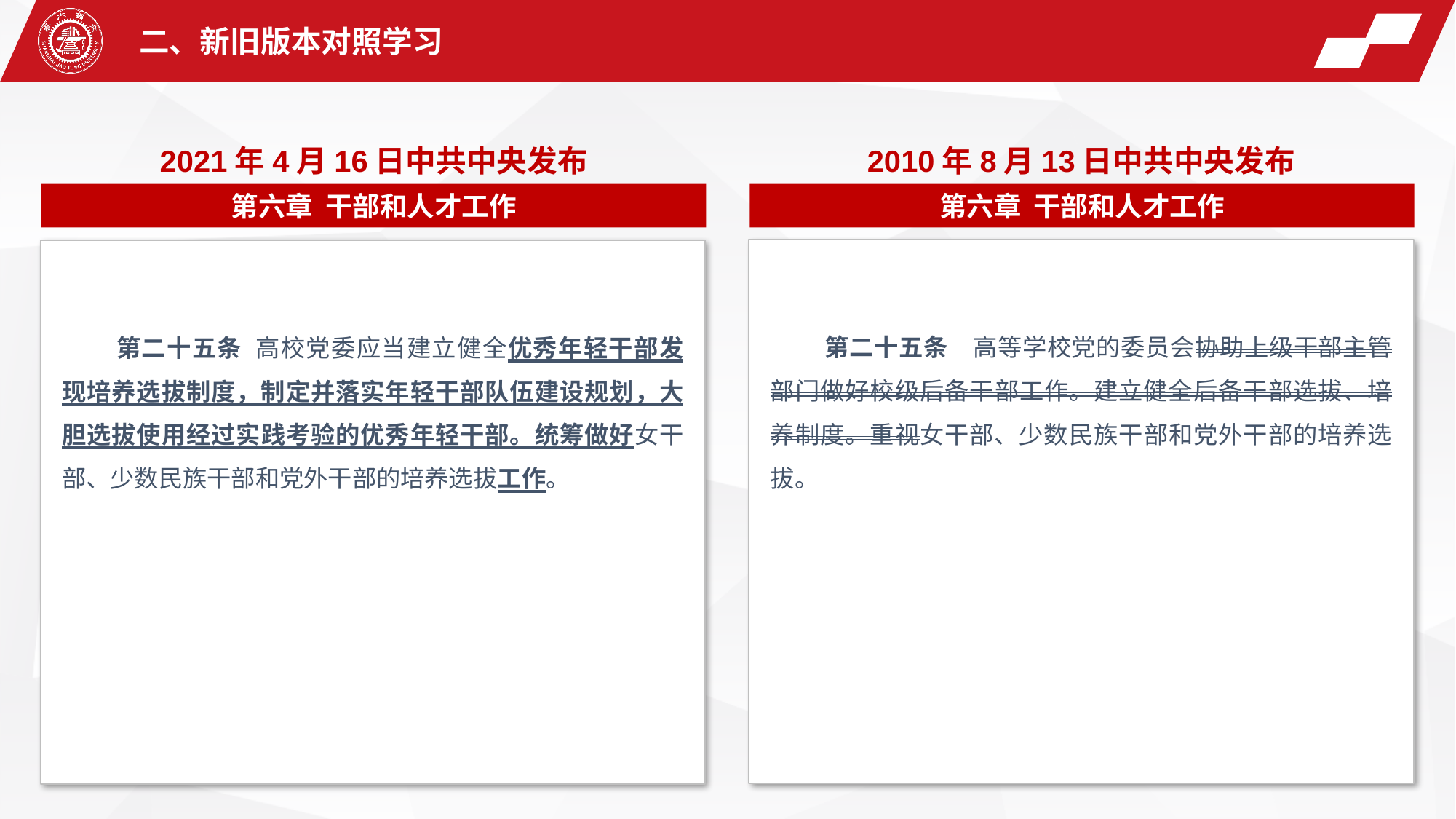

二、新旧版本对照学习
2021年4月16日中共中央发布
2010年8月13日中共中央发布
第六章  干部和人才工作
第六章  干部和人才工作

第二十五条　高等学校党的委员会协助上级干部主管部门做好校级后备干部工作。建立健全后备干部选拔、培养制度。重视女干部、少数民族干部和党外干部的培养选拔。

第二十五条  高校党委应当建立健全优秀年轻干部发现培养选拔制度，制定并落实年轻干部队伍建设规划，大胆选拔使用经过实践考验的优秀年轻干部。统筹做好女干部、少数民族干部和党外干部的培养选拔工作。